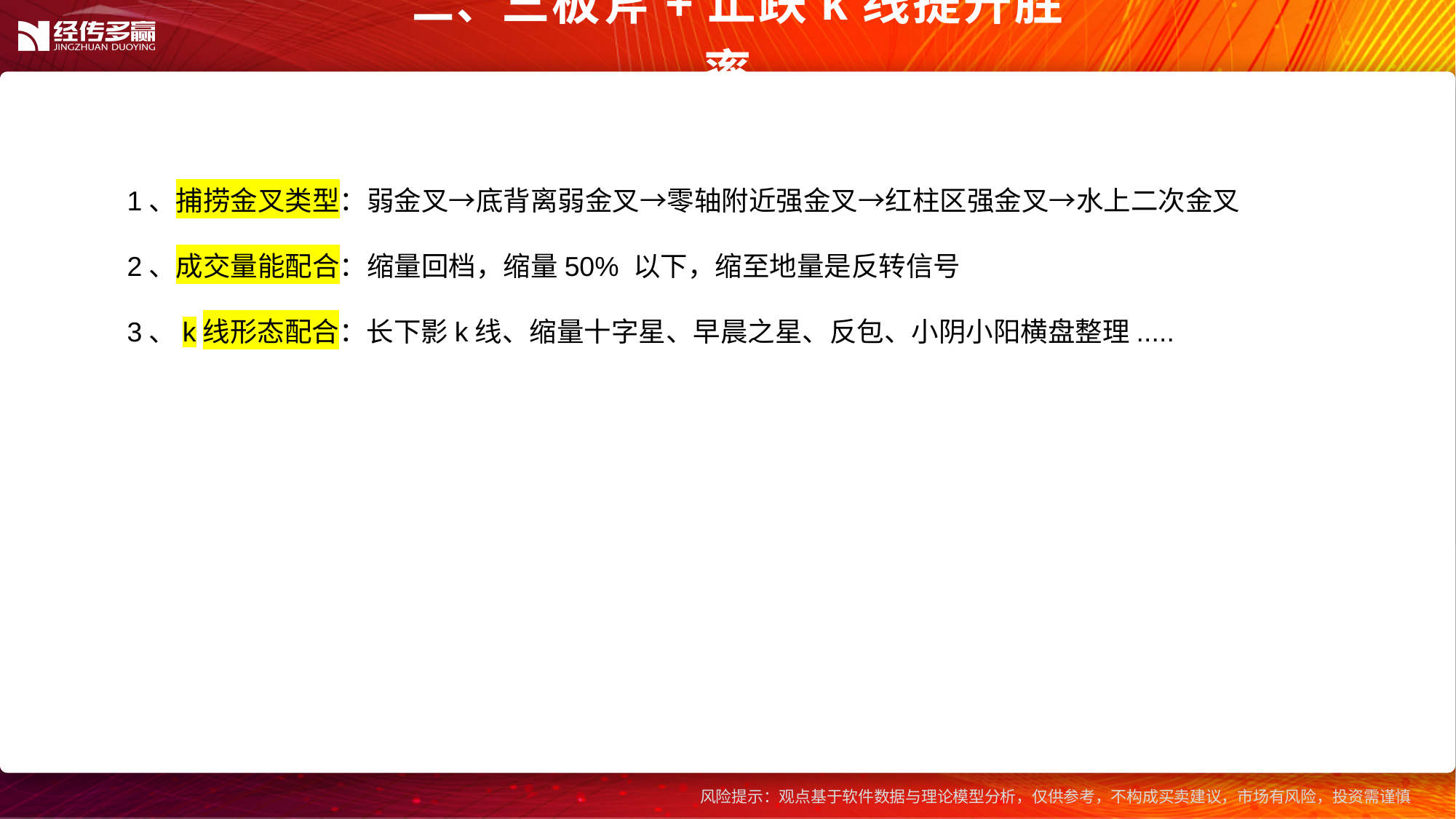

二、三板斧+止跌k线提升胜率
1、捕捞金叉类型：弱金叉→底背离弱金叉→零轴附近强金叉→红柱区强金叉→水上二次金叉
2、成交量能配合：缩量回档，缩量50% 以下，缩至地量是反转信号
3、k线形态配合：长下影k线、缩量十字星、早晨之星、反包、小阴小阳横盘整理.....